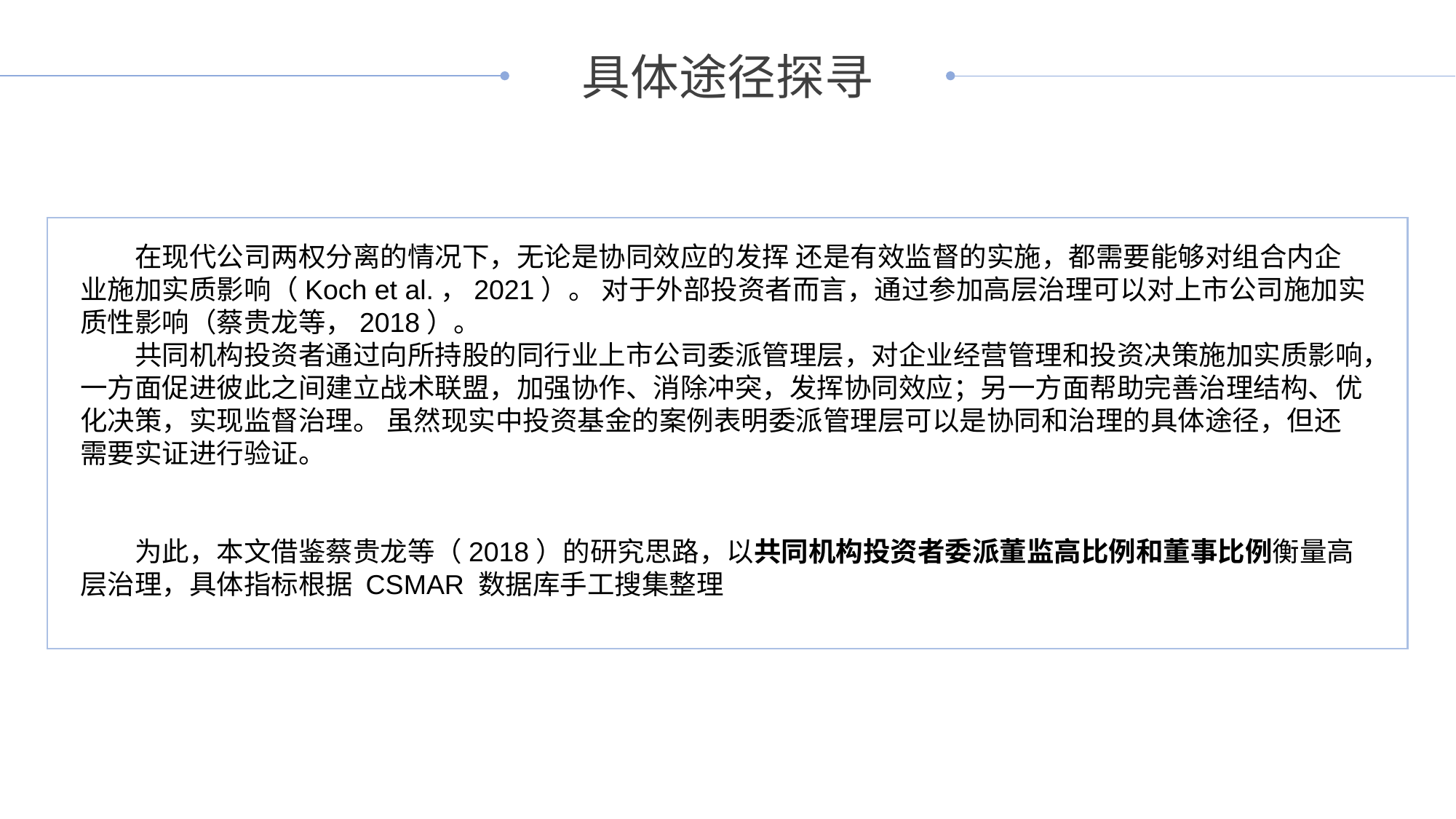

具体途径探寻

在现代公司两权分离的情况下，无论是协同效应的发挥 还是有效监督的实施，都需要能够对组合内企业施加实质影响（Koch et al.，2021）。 对于外部投资者而言，通过参加高层治理可以对上市公司施加实质性影响（蔡贵龙等，2018）。
共同机构投资者通过向所持股的同行业上市公司委派管理层，对企业经营管理和投资决策施加实质影响，一方面促进彼此之间建立战术联盟，加强协作、消除冲突，发挥协同效应；另一方面帮助完善治理结构、优化决策，实现监督治理。 虽然现实中投资基金的案例表明委派管理层可以是协同和治理的具体途径，但还需要实证进行验证。

为此，本文借鉴蔡贵龙等（2018）的研究思路，以共同机构投资者委派董监高比例和董事比例衡量高层治理，具体指标根据 CSMAR 数据库手工搜集整理